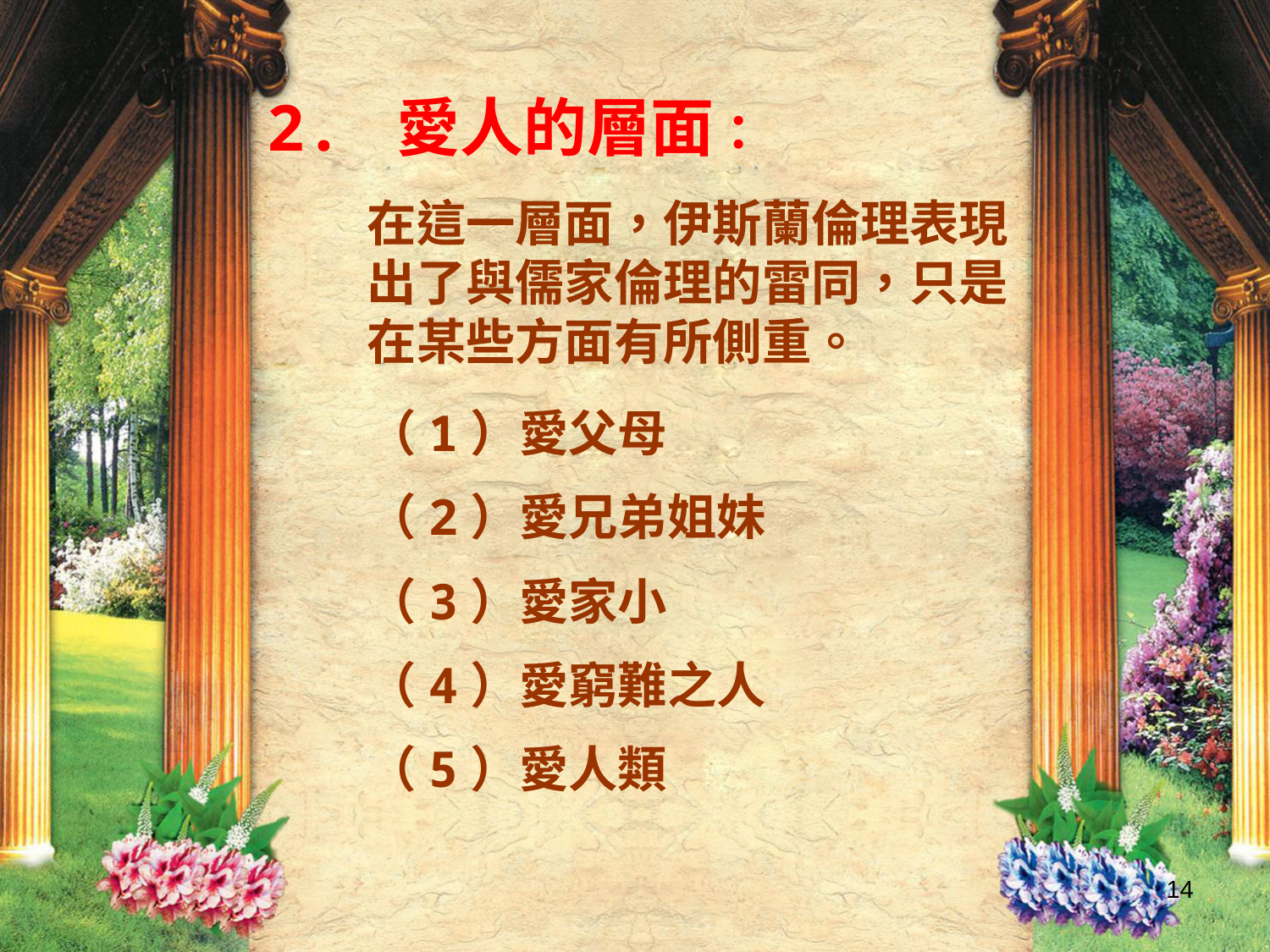

2. 愛人的層面：
在這一層面，伊斯蘭倫理表現出了與儒家倫理的雷同，只是在某些方面有所側重。
（1）愛父母
（2）愛兄弟姐妹
（3）愛家小
（4）愛窮難之人
（5）愛人類

14